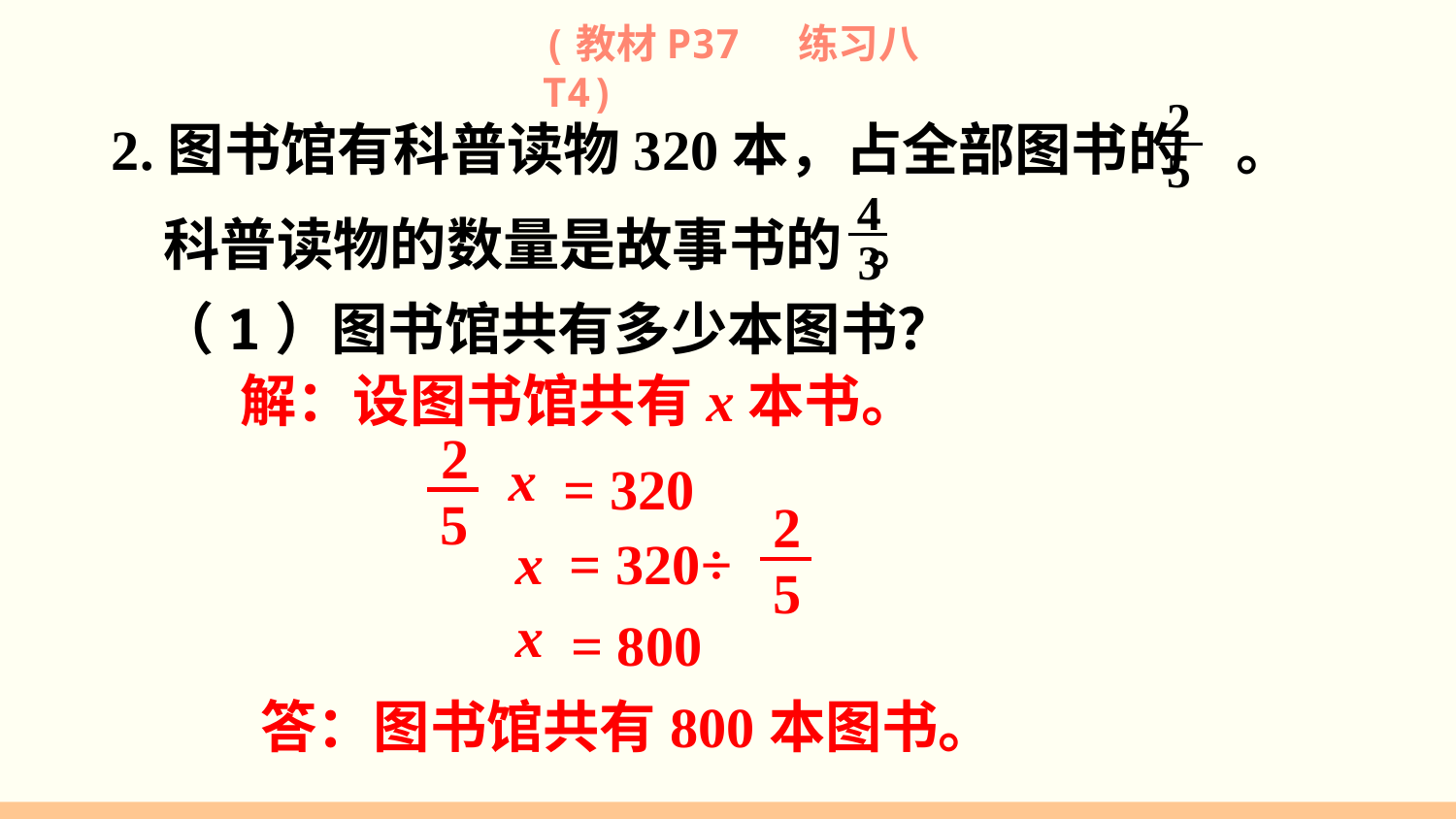

(教材P37  练习八T4)
2
5
2.图书馆有科普读物320本，占全部图书的    。
   科普读物的数量是故事书的  。
4
3
（1）图书馆共有多少本图书？
解：设图书馆共有x本书。
2
5
x
= 320
2
5
x
= 320÷
x
= 800
答：图书馆共有800本图书。